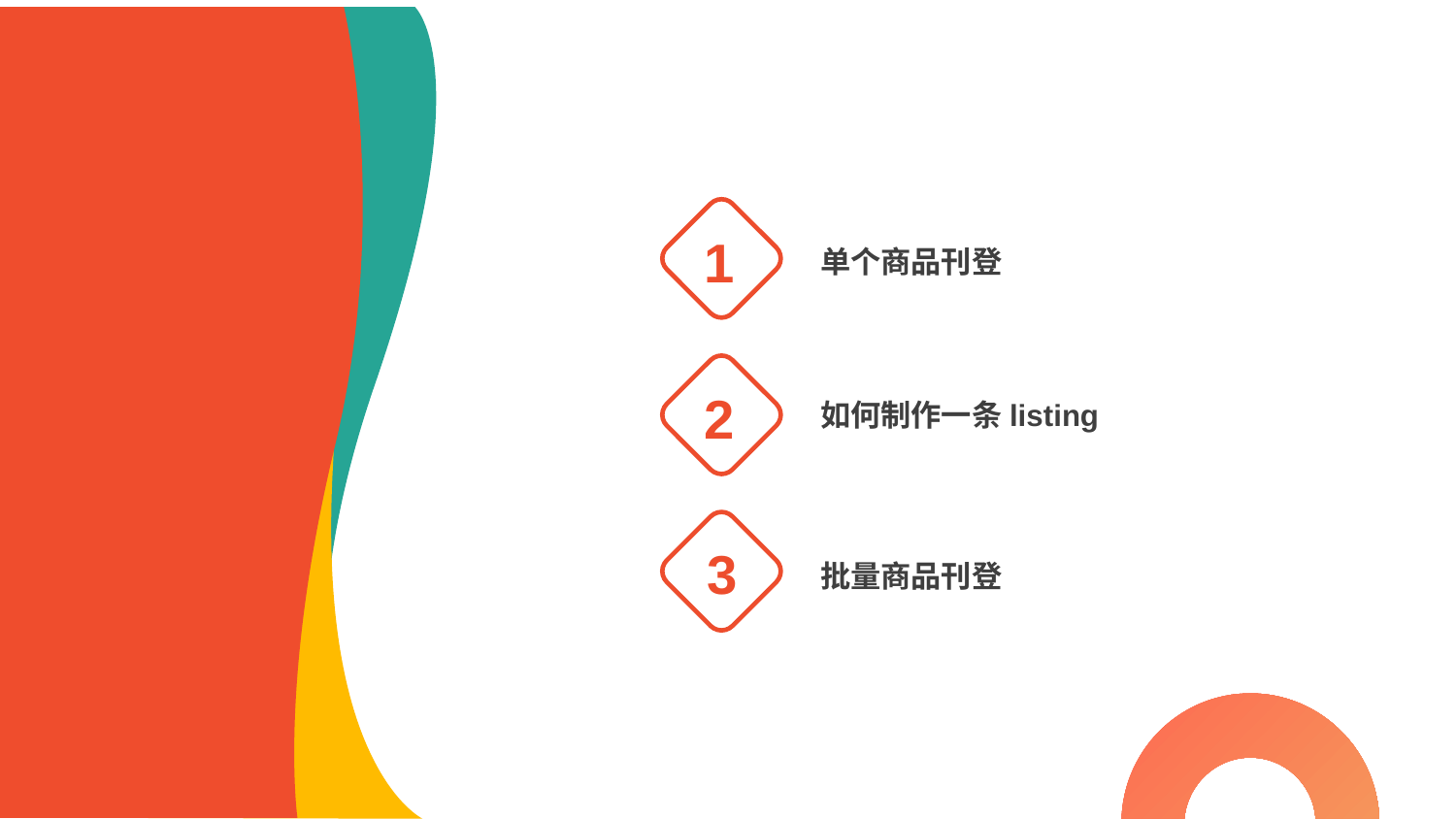

Shopee
平台商品刊登
&
优质listing

1
单个商品刊登

2
如何制作一条listing

3
3
批量商品刊登